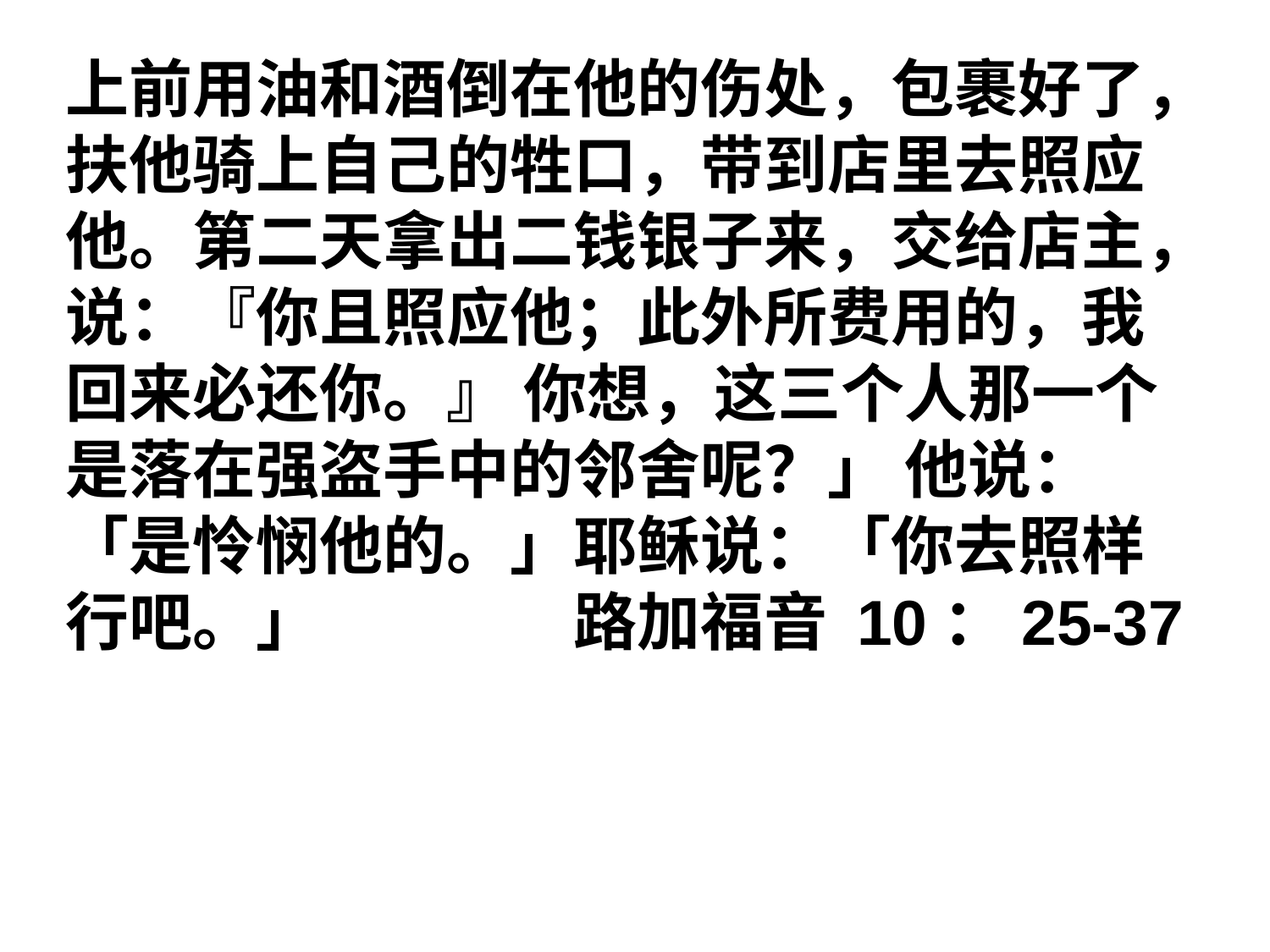

上前用油和酒倒在他的伤处，包裹好了，扶他骑上自己的牲口，带到店里去照应他。第二天拿出二钱银子来，交给店主，说：『你且照应他；此外所费用的，我回来必还你。』 你想，这三个人那一个是落在强盗手中的邻舍呢？」 他说：「是怜悯他的。」耶稣说：「你去照样行吧。」 		路加福音 10：25-37